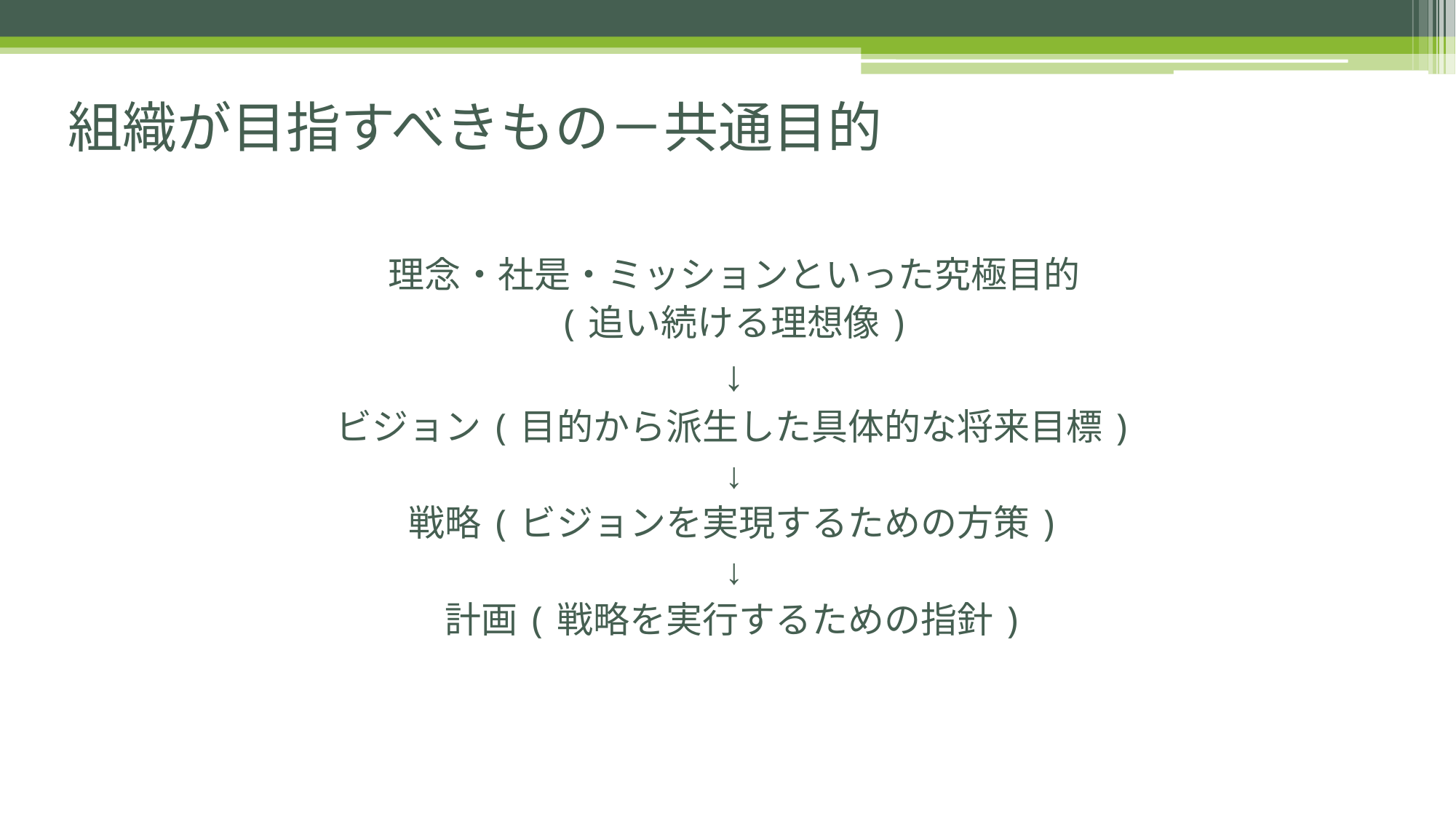

# 組織が目指すべきもの－共通目的
理念・社是・ミッションといった究極目的
(追い続ける理想像)
↓
ビジョン(目的から派生した具体的な将来目標)
↓
戦略(ビジョンを実現するための方策)
↓
計画(戦略を実行するための指針)